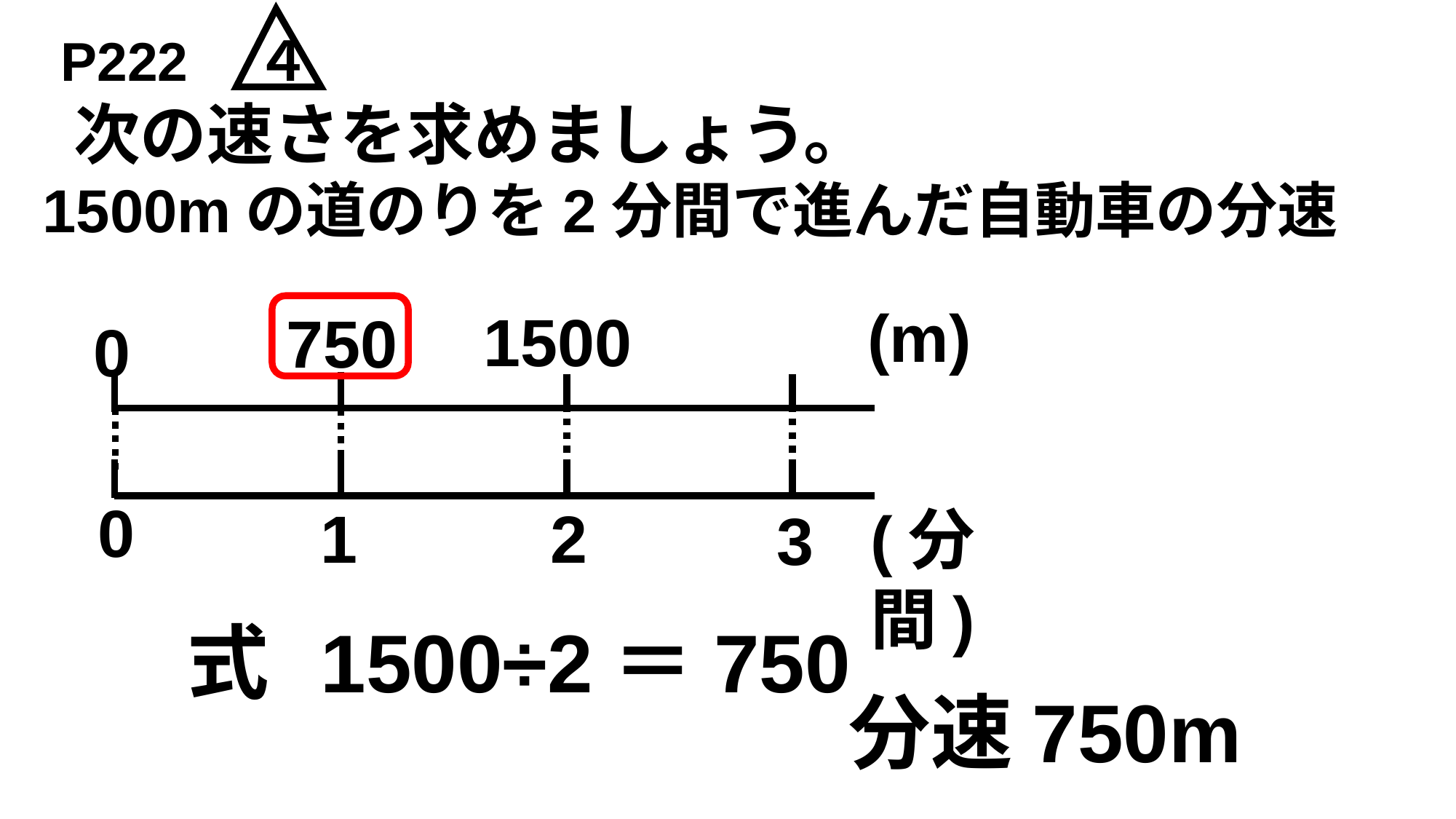

P222　４
次の速さを求めましょう。
1500mの道のりを2分間で進んだ自動車の分速
(m)
1500

750
0
0
1
2
(分間)
3
1500÷2＝750
式
分速750m